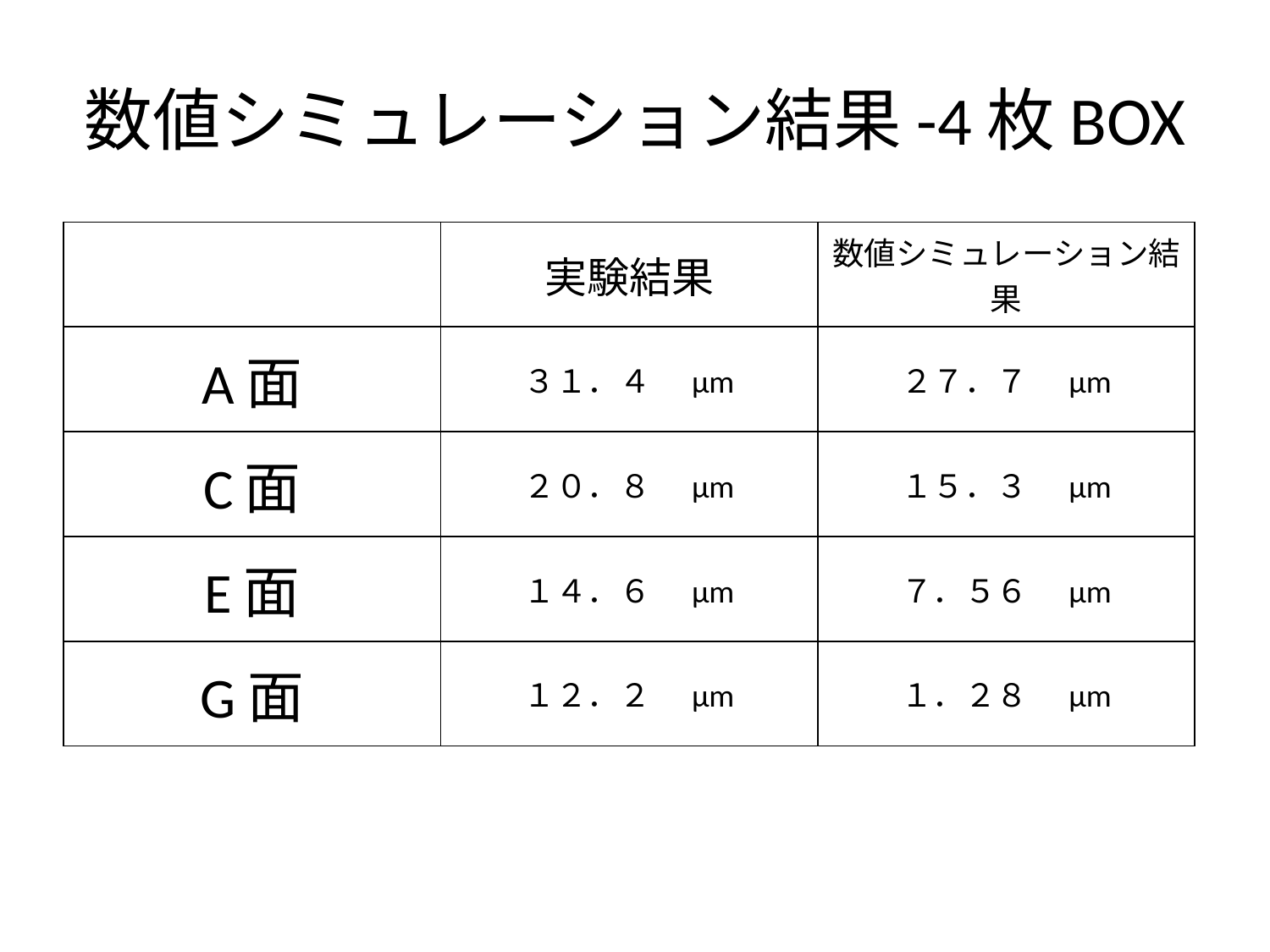

# 数値シミュレーション結果-4枚BOX
|  | 実験結果 | 数値シミュレーション結果 |
| --- | --- | --- |
| A面 | ３１．４　μm | ２７．７　μm |
| C面 | ２０．８　μm | １５．３　μm |
| E面 | １４．６　μm | ７．５６　μm |
| G面 | １２．２　μm | １．２８　μm |